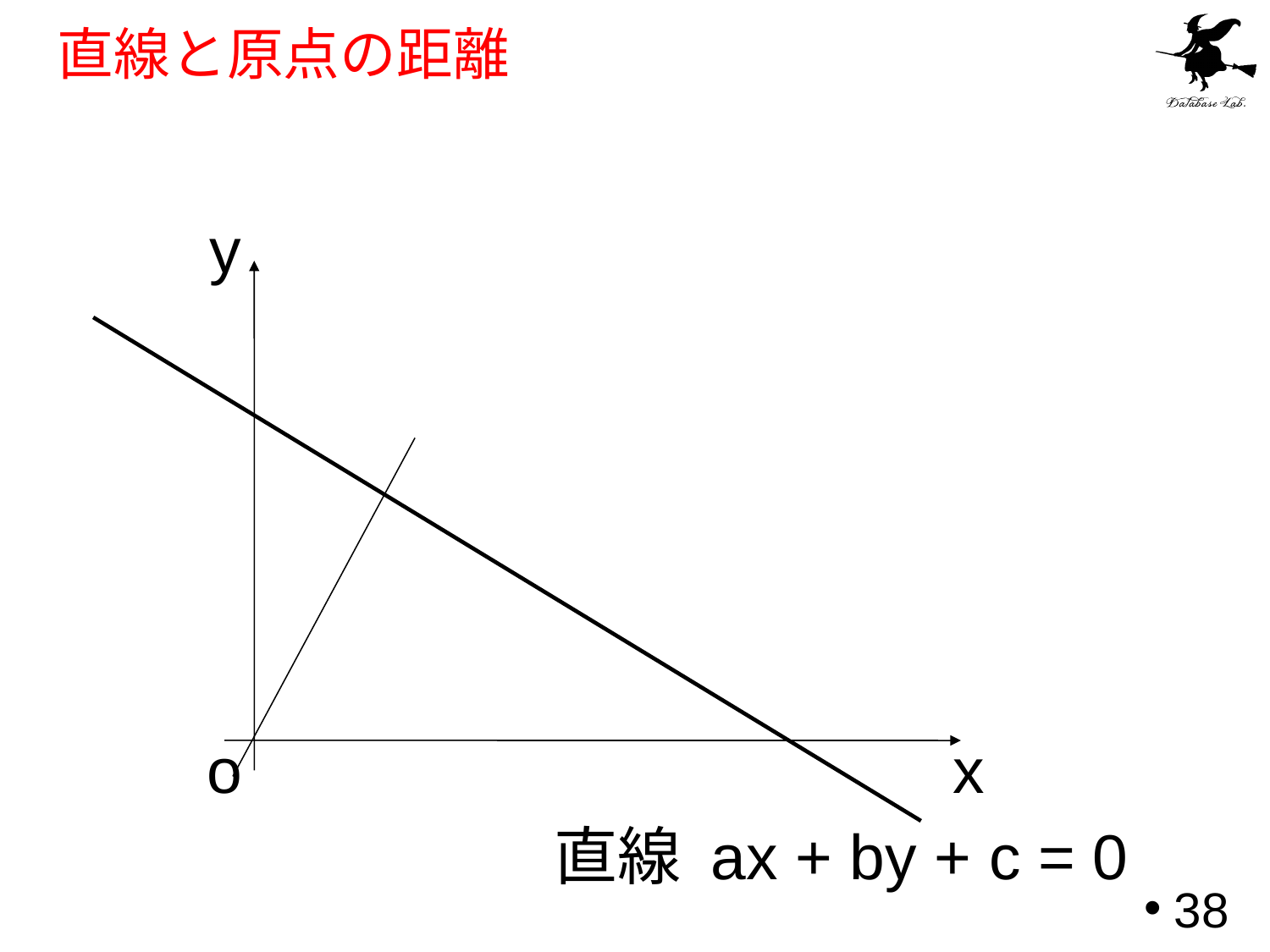

# 直線と原点の距離

y

o
x

直線 ax + by + c = 0
38